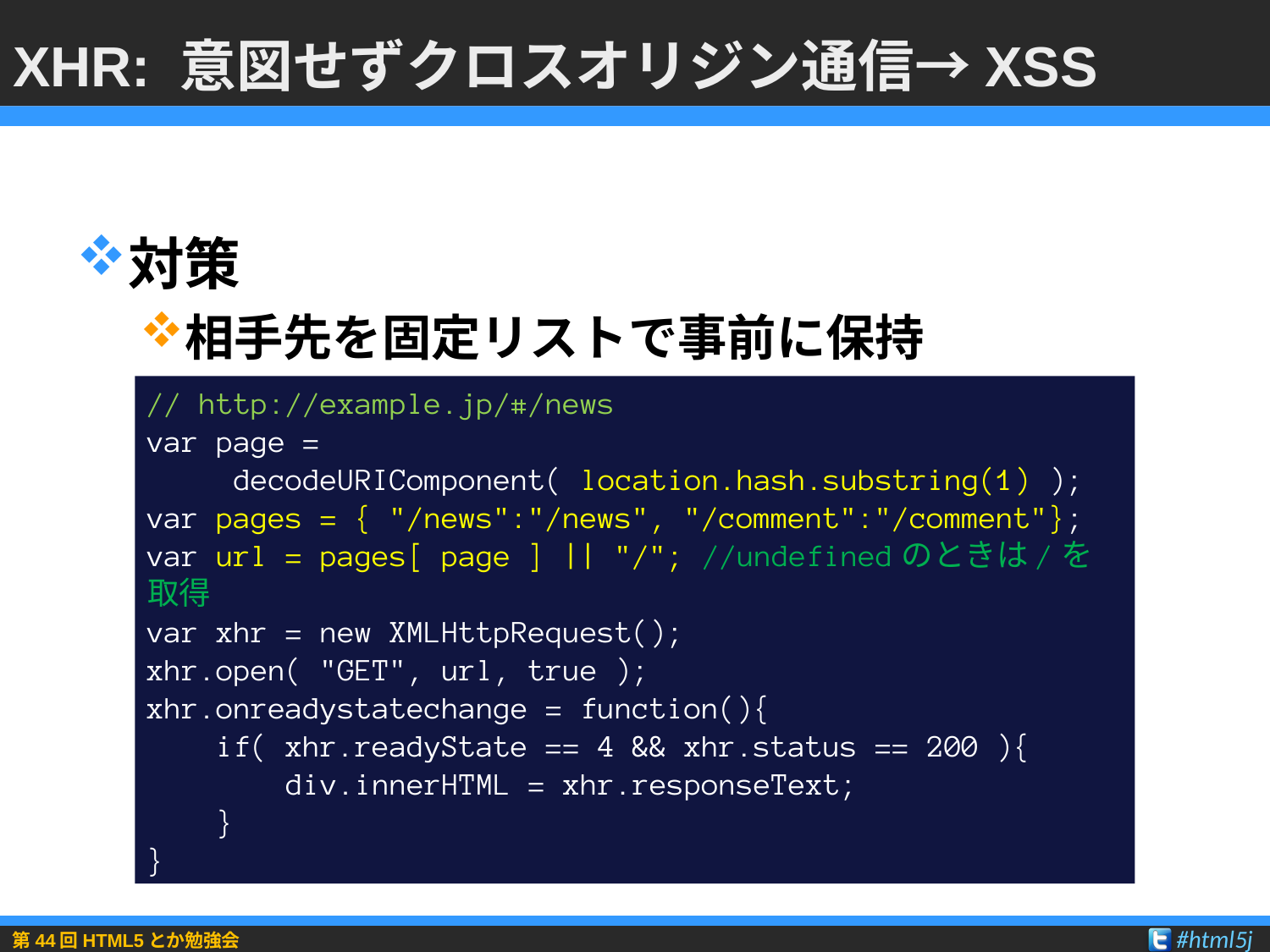

# XHR: 意図せずクロスオリジン通信→XSS
対策
相手先を固定リストで事前に保持

// http://example.jp/#/news
var page =
     decodeURIComponent( location.hash.substring(1) );
var pages = { "/news":"/news", "/comment":"/comment"};
var url = pages[ page ] || "/"; //undefinedのときは/を取得
var xhr = new XMLHttpRequest();
xhr.open( "GET", url, true );
xhr.onreadystatechange = function(){
    if( xhr.readyState == 4 && xhr.status == 200 ){
        div.innerHTML = xhr.responseText;
    }
}